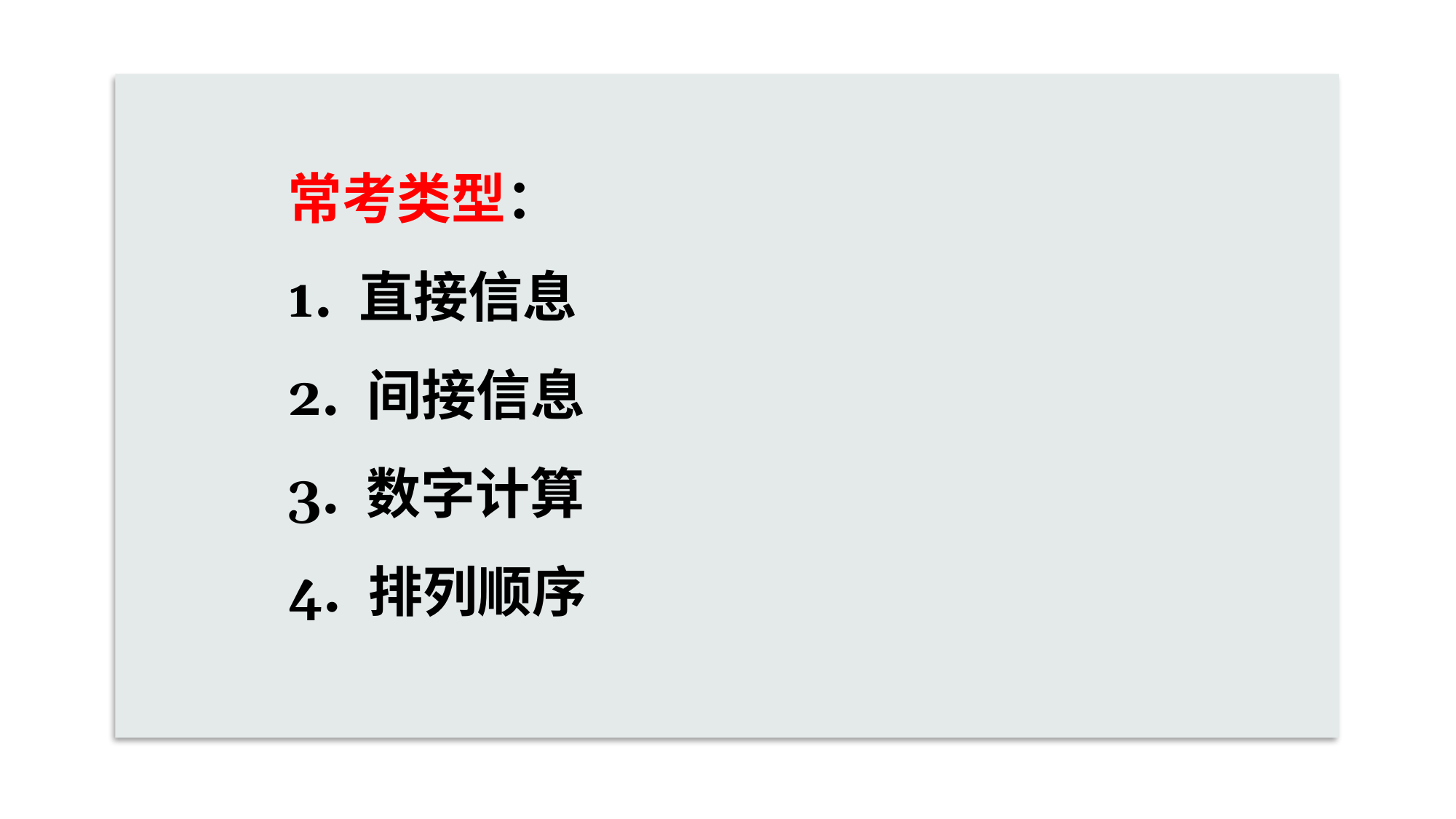

常考类型：
1. 直接信息
2. 间接信息
3. 数字计算
4. 排列顺序